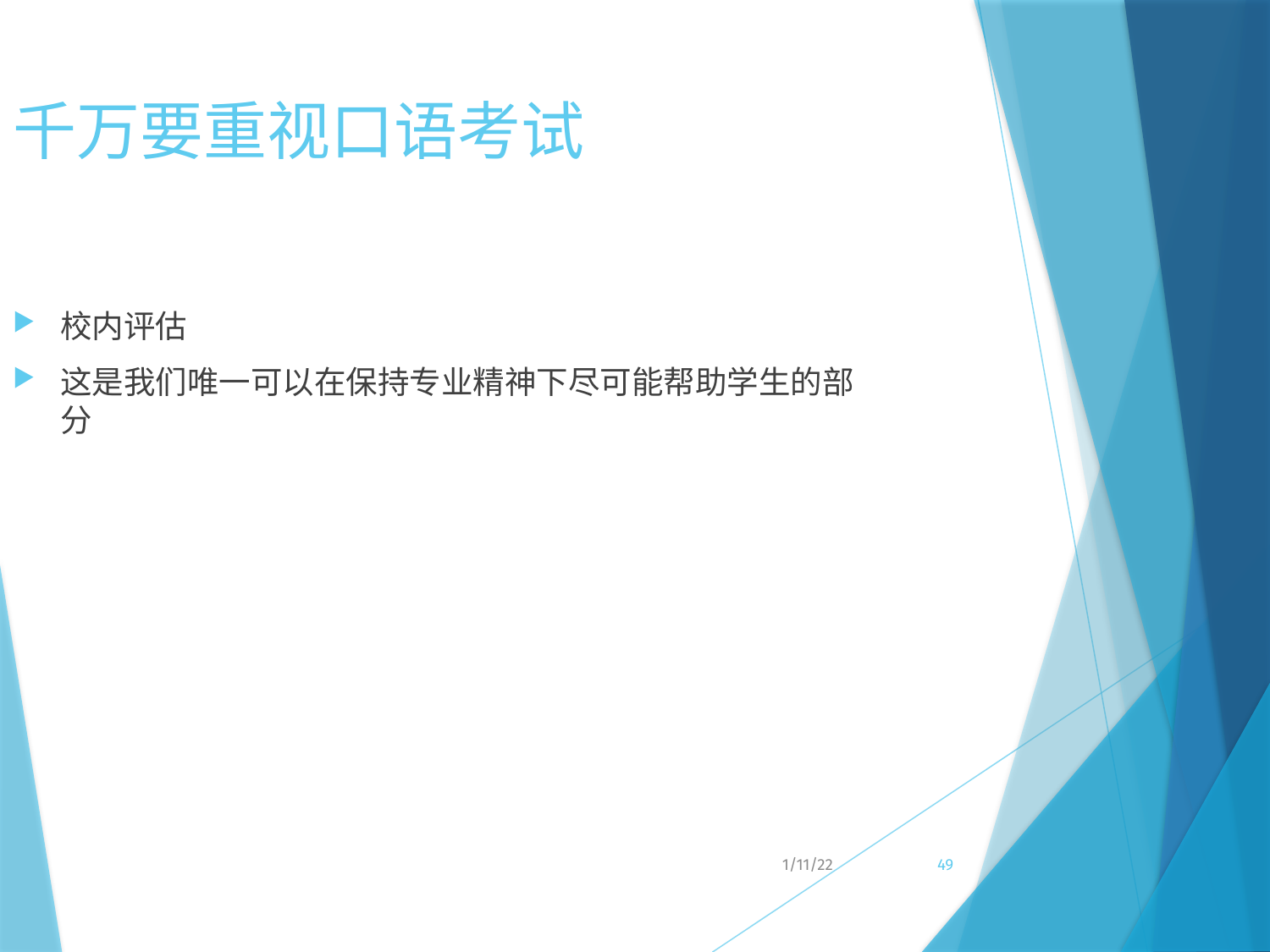

千万要重视口语考试
校内评估
这是我们唯一可以在保持专业精神下尽可能帮助学生的部分
1/11/22
49